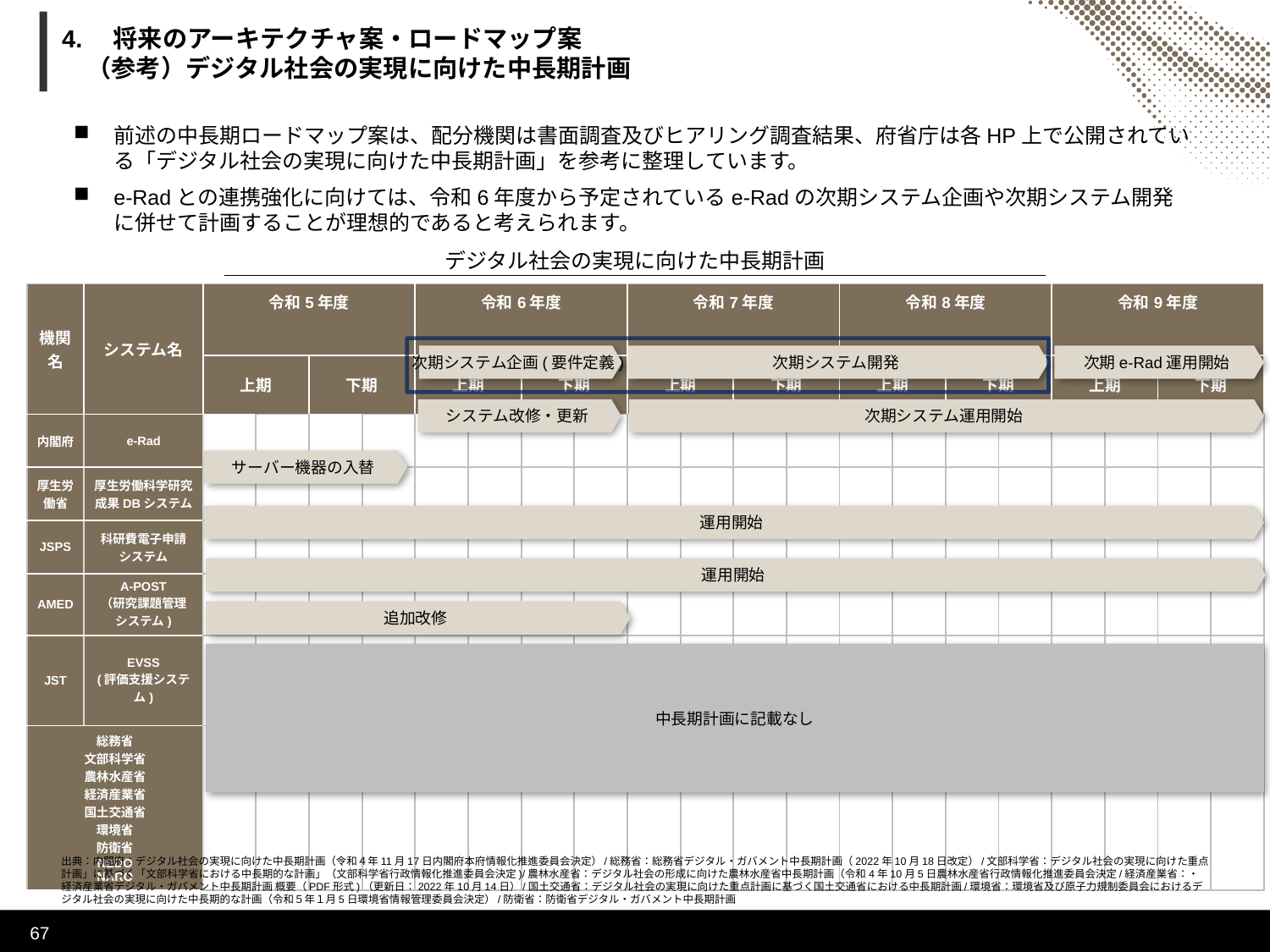

4.　将来のアーキテクチャ案・ロードマップ案
　（参考）デジタル社会の実現に向けた中長期計画
前述の中長期ロードマップ案は、配分機関は書面調査及びヒアリング調査結果、府省庁は各HP上で公開されている「デジタル社会の実現に向けた中長期計画」を参考に整理しています。
e-Radとの連携強化に向けては、令和6年度から予定されているe-Radの次期システム企画や次期システム開発に併せて計画することが理想的であると考えられます。
デジタル社会の実現に向けた中長期計画
| 機関名 | システム名 | 令和5年度 |  |  |  | 令和6年度 |  |  |  | 令和7年度 |  |  |  | 令和8年度 |  |  |  | 令和9年度 |  |  |  |
| --- | --- | --- | --- | --- | --- | --- | --- | --- | --- | --- | --- | --- | --- | --- | --- | --- | --- | --- | --- | --- | --- |
|  |  | 上期 |  | 下期 |  | 上期 |  | 下期 |  | 上期 |  | 下期 |  | 上期 |  | 下期 |  | 上期 |  | 下期 |  |
| 内閣府 | e-Rad |  |  |  |  |  |  |  |  |  |  |  |  |  |  |  |  |  |  |  |  |
| 厚生労働省 | 厚生労働科学研究成果DBシステム |  |  |  |  |  |  |  |  |  |  |  |  |  |  |  |  |  |  |  |  |
| JSPS | 科研費電子申請 システム |  |  |  |  |  |  |  |  |  |  |  |  |  |  |  |  |  |  |  |  |
| AMED | A-POST （研究課題管理 システム) |  |  |  |  |  |  |  |  |  |  |  |  |  |  |  |  |  |  |  |  |
| JST | EVSS (評価支援システム) |  |  |  |  |  |  |  |  |  |  |  |  |  |  |  |  |  |  |  |  |
| 総務省 文部科学省 農林水産省 経済産業省 国土交通省 環境省 防衛省 NEDO NARO |  |  |  |  |  |  |  |  |  |  |  |  |  |  |  |  |  |  |  |  |  |

次期システム企画(要件定義)
次期システム開発
次期e-Rad運用開始
システム改修・更新
次期システム運用開始
サーバー機器の入替
運用開始
運用開始
追加改修
中長期計画に記載なし
出典：内閣府：デジタル社会の実現に向けた中長期計画（令和４年11月17日内閣府本府情報化推進委員会決定）/総務省：総務省デジタル・ガバメント中長期計画（2022年10月18日改定）/文部科学省：デジタル社会の実現に向けた重点計画」に基づく「文部科学省における中長期的な計画」（文部科学省行政情報化推進委員会決定)/農林水産省：デジタル社会の形成に向けた農林水産省中長期計画（令和4年10月5日農林水産省行政情報化推進委員会決定/経済産業省：・経済産業省デジタル・ガバメント中長期計画 概要（PDF形式)（更新日：2022年10月14日）/国土交通省：デジタル社会の実現に向けた重点計画に基づく国土交通省における中長期計画/環境省：環境省及び原子力規制委員会におけるデジタル社会の実現に向けた中長期的な計画（令和５年１月5日環境省情報管理委員会決定）/防衛省：防衛省デジタル・ガバメント中長期計画